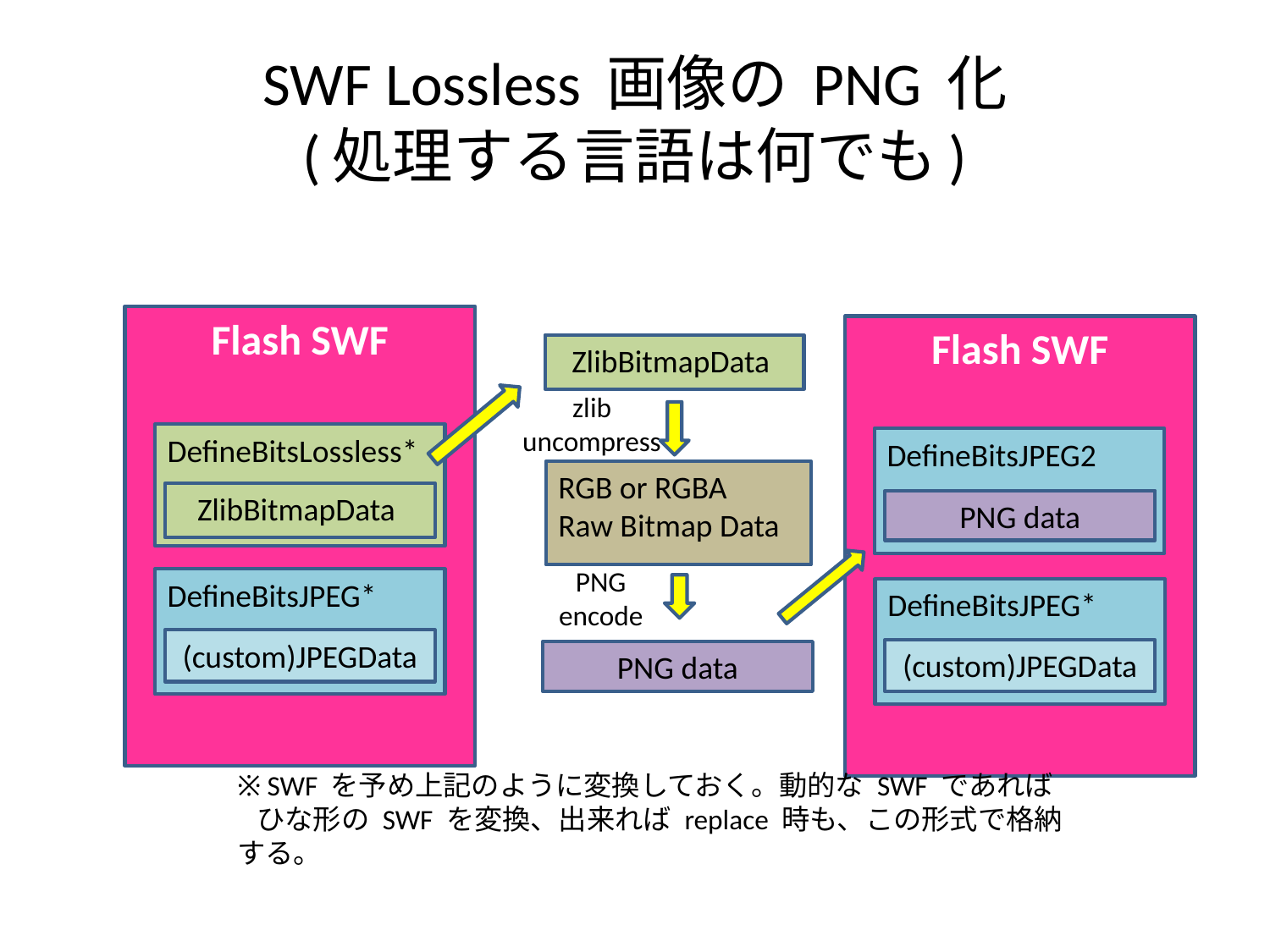

# SWF Lossless 画像の PNG 化 (処理する言語は何でも)

Flash SWF
Flash SWF
ZlibBitmapData
zlib
uncompress

DefineBitsLossless*
DefineBitsJPEG2
RGB or RGBA
Raw Bitmap Data
ZlibBitmapData
PNG data
PNG
encode
DefineBitsJPEG*

DefineBitsJPEG*

(custom)JPEGData
(custom)JPEGData
PNG data
※ SWF を予め上記のように変換しておく。動的な SWF であれば
  ひな形の SWF を変換、出来れば replace 時も、この形式で格納する。